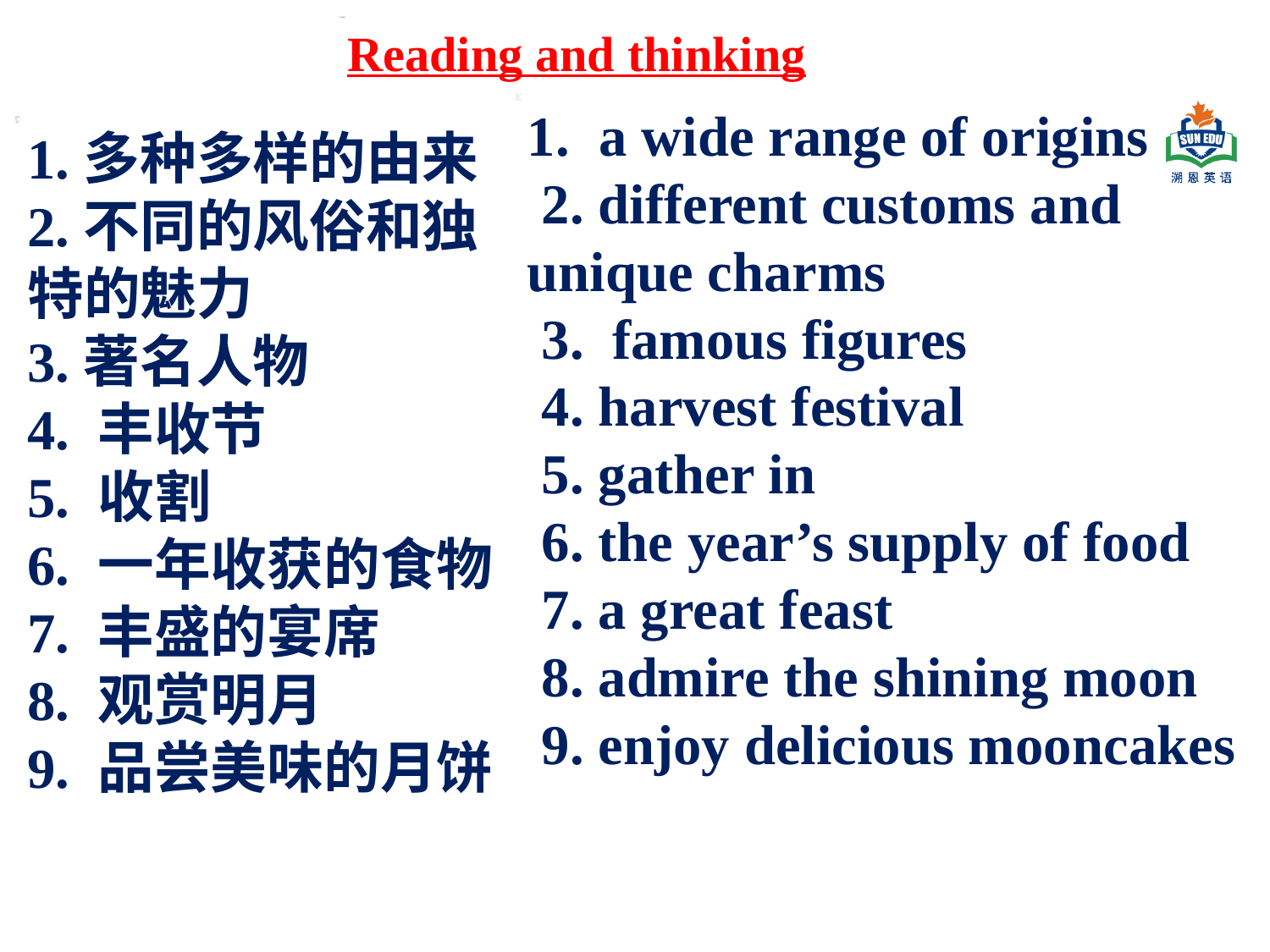

Reading and thinking
a wide range of origins
 2. different customs and unique charms
 3.  famous figures
 4. harvest festival
 5. gather in
 6. the year’s supply of food
 7. a great feast
 8. admire the shining moon
 9. enjoy delicious mooncakes
1.多种多样的由来
2.不同的风俗和独特的魅力
3.著名人物
4. 丰收节
5. 收割
6. 一年收获的食物
7. 丰盛的宴席
8. 观赏明月
9. 品尝美味的月饼